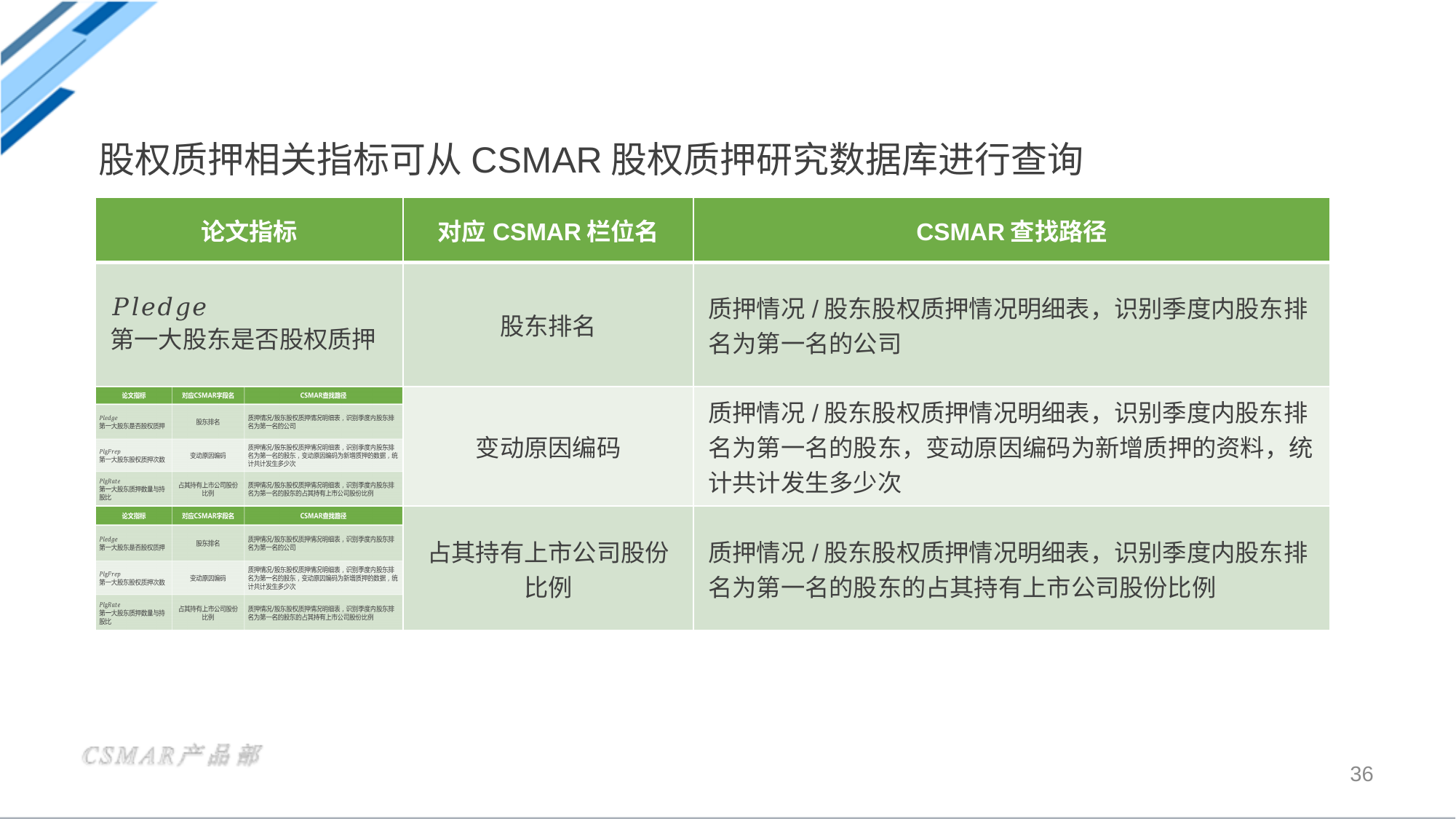

股权质押相关指标可从CSMAR股权质押研究数据库进行查询

| 论文指标 | 对应CSMAR栏位名 | CSMAR查找路径 |
| --- | --- | --- |
| 𝑃𝑙𝑒𝑑𝑔𝑒 第一大股东是否股权质押 | 股东排名 | 质押情况/股东股权质押情况明细表，识别季度内股东排名为第一名的公司 |
|  | 变动原因编码 | 质押情况/股东股权质押情况明细表，识别季度内股东排名为第一名的股东，变动原因编码为新增质押的资料，统计共计发生多少次 |
|  | 占其持有上市公司股份比例 | 质押情况/股东股权质押情况明细表，识别季度内股东排名为第一名的股东的占其持有上市公司股份比例 |
36